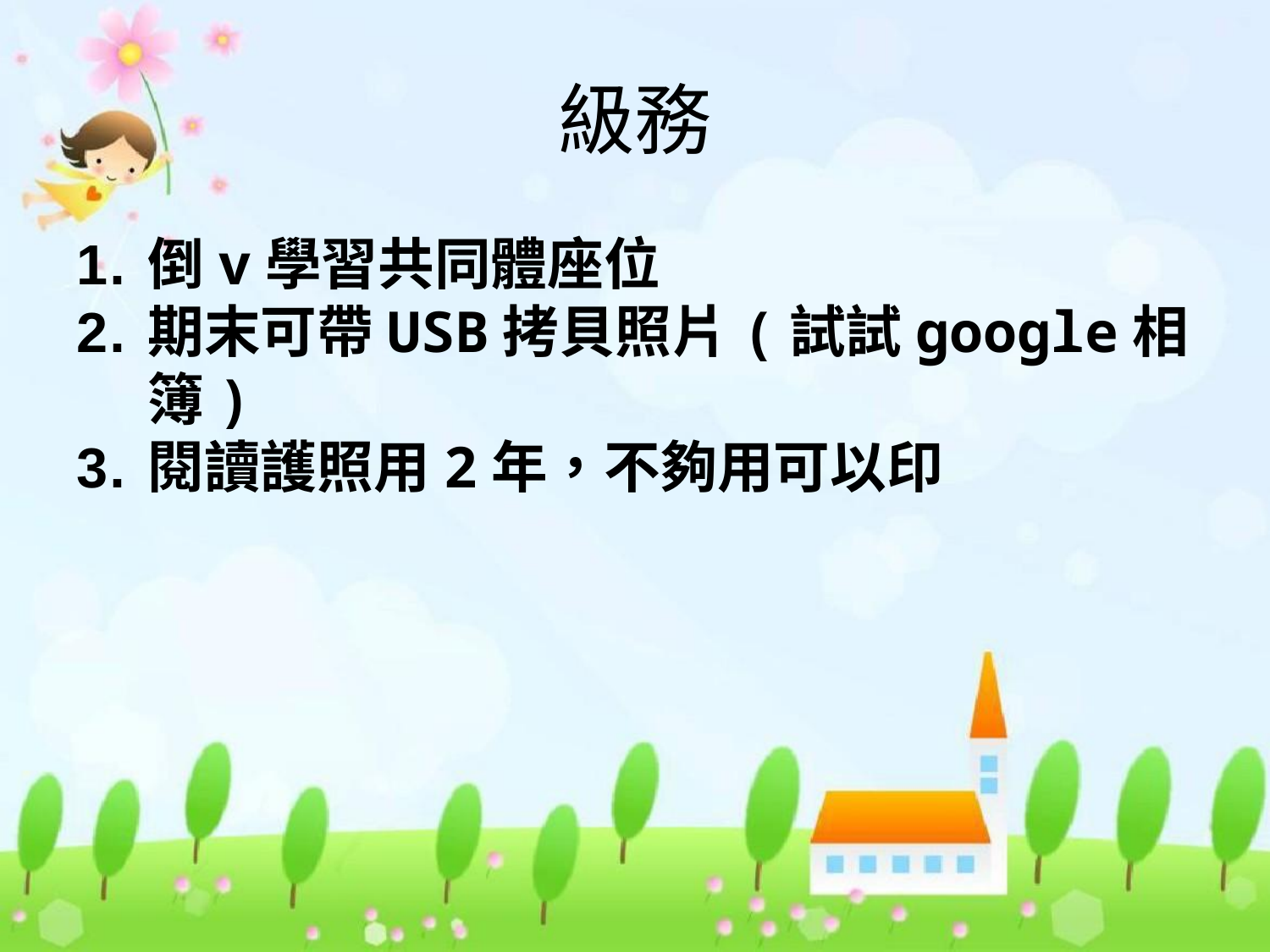

# 級務
倒v學習共同體座位
期末可帶USB拷貝照片(試試google相簿)
閱讀護照用2年，不夠用可以印